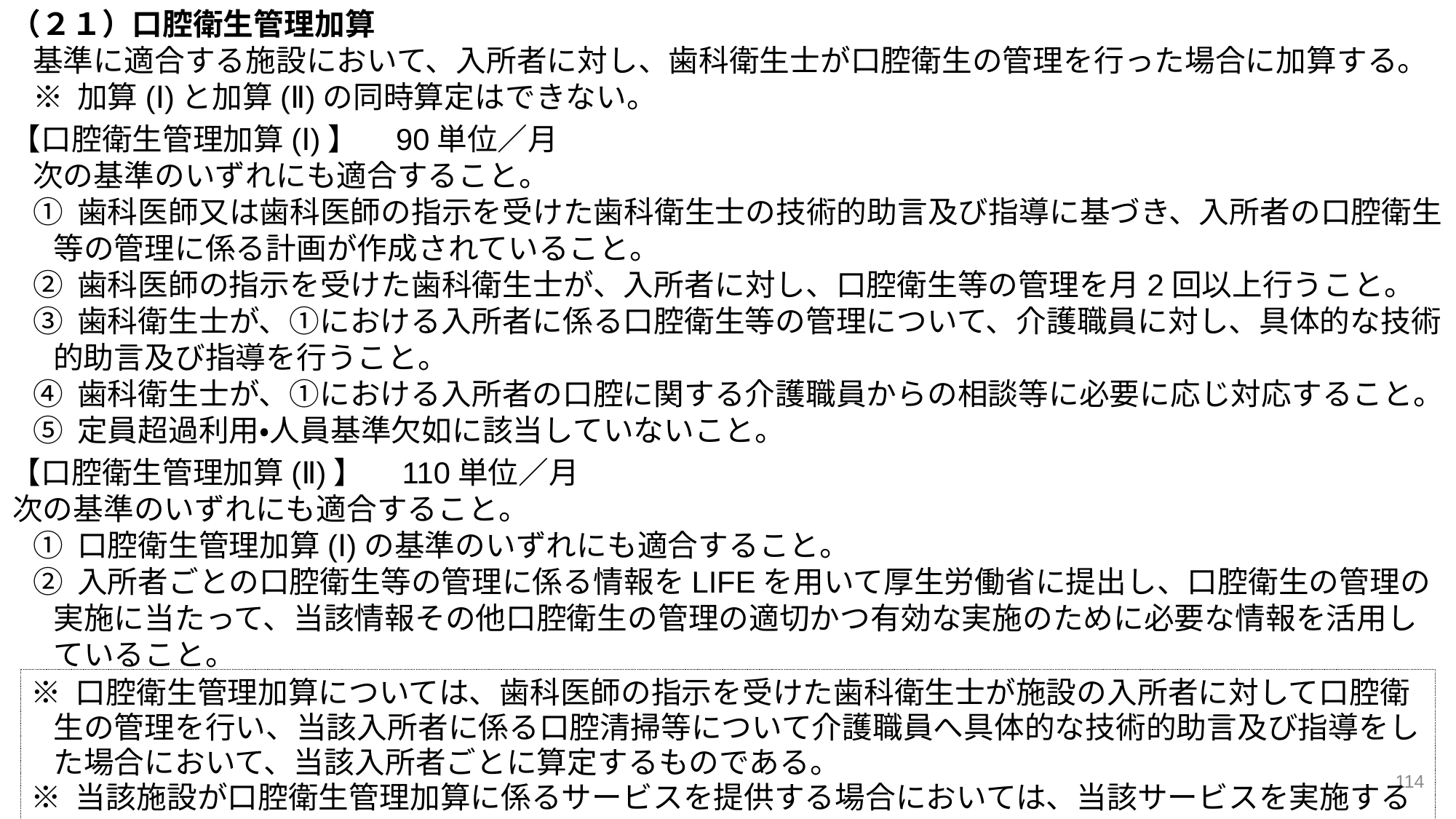

（２１）口腔衛生管理加算
基準に適合する施設において、入所者に対し、歯科衛生士が口腔衛生の管理を行った場合に加算する。
※ 加算(Ⅰ)と加算(Ⅱ)の同時算定はできない。

【口腔衛生管理加算(Ⅰ)】　90単位／月
次の基準のいずれにも適合すること。
① 歯科医師又は歯科医師の指示を受けた歯科衛生士の技術的助言及び指導に基づき、入所者の口腔衛生等の管理に係る計画が作成されていること。
② 歯科医師の指示を受けた歯科衛生士が、入所者に対し、口腔衛生等の管理を月2回以上行うこと。
③ 歯科衛生士が、①における入所者に係る口腔衛生等の管理について、介護職員に対し、具体的な技術的助言及び指導を行うこと。
④ 歯科衛生士が、①における入所者の口腔に関する介護職員からの相談等に必要に応じ対応すること。
⑤ 定員超過利用・人員基準欠如に該当していないこと。

【口腔衛生管理加算(Ⅱ)】　110単位／月
次の基準のいずれにも適合すること。
① 口腔衛生管理加算(Ⅰ)の基準のいずれにも適合すること。
② 入所者ごとの口腔衛生等の管理に係る情報をLIFEを用いて厚生労働省に提出し、口腔衛生の管理の実施に当たって、当該情報その他口腔衛生の管理の適切かつ有効な実施のために必要な情報を活用していること。
※ 口腔衛生管理加算については、歯科医師の指示を受けた歯科衛生士が施設の入所者に対して口腔衛生の管理を行い、当該入所者に係る口腔清掃等について介護職員へ具体的な技術的助言及び指導をした場合において、当該入所者ごとに算定するものである。
※ 当該施設が口腔衛生管理加算に係るサービスを提供する場合においては、当該サービスを実施する

114